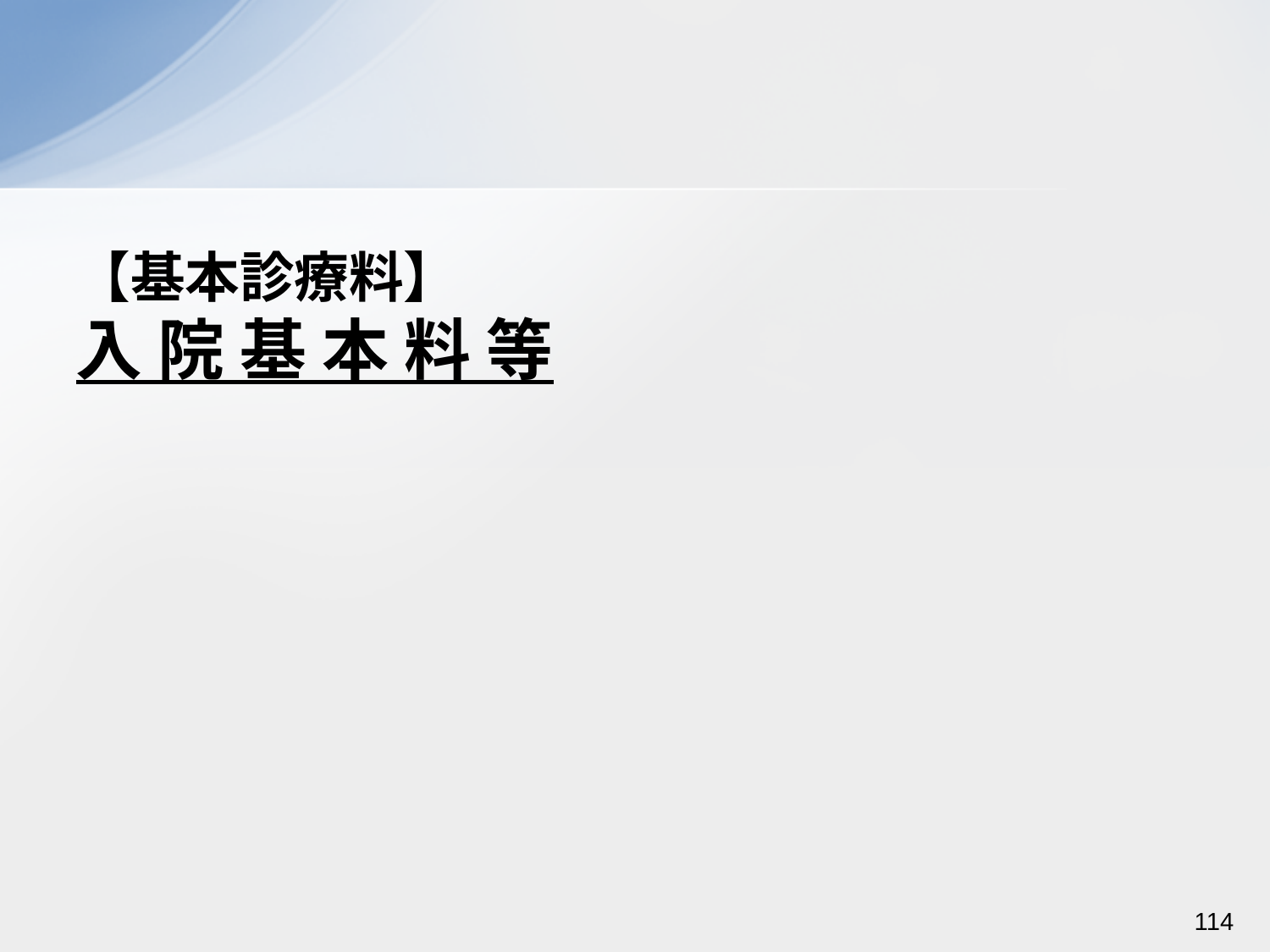

# 【基本診療料】 入 院 基 本 料 等
114